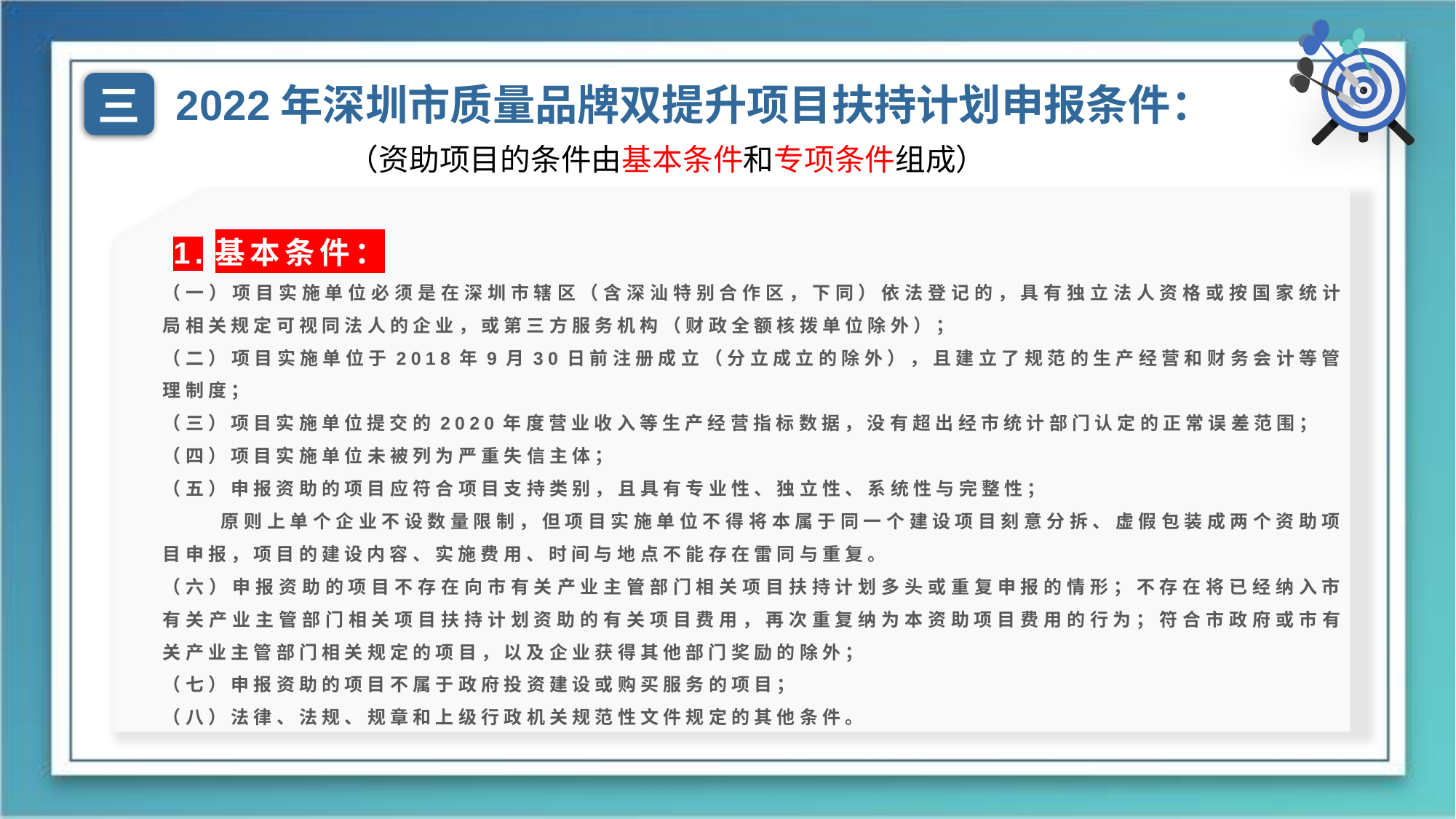

三
2022年深圳市质量品牌双提升项目扶持计划申报条件：
（资助项目的条件由基本条件和专项条件组成）

 1.基本条件：
（一）项目实施单位必须是在深圳市辖区（含深汕特别合作区，下同）依法登记的，具有独立法人资格或按国家统计局相关规定可视同法人的企业，或第三方服务机构（财政全额核拨单位除外）；
（二）项目实施单位于2018年9月30日前注册成立（分立成立的除外），且建立了规范的生产经营和财务会计等管理制度；
（三）项目实施单位提交的2020年度营业收入等生产经营指标数据，没有超出经市统计部门认定的正常误差范围；
（四）项目实施单位未被列为严重失信主体；
（五）申报资助的项目应符合项目支持类别，且具有专业性、独立性、系统性与完整性；
      原则上单个企业不设数量限制，但项目实施单位不得将本属于同一个建设项目刻意分拆、虚假包装成两个资助项目申报，项目的建设内容、实施费用、时间与地点不能存在雷同与重复。
（六）申报资助的项目不存在向市有关产业主管部门相关项目扶持计划多头或重复申报的情形；不存在将已经纳入市有关产业主管部门相关项目扶持计划资助的有关项目费用，再次重复纳为本资助项目费用的行为；符合市政府或市有关产业主管部门相关规定的项目，以及企业获得其他部门奖励的除外；
（七）申报资助的项目不属于政府投资建设或购买服务的项目；
（八）法律、法规、规章和上级行政机关规范性文件规定的其他条件。